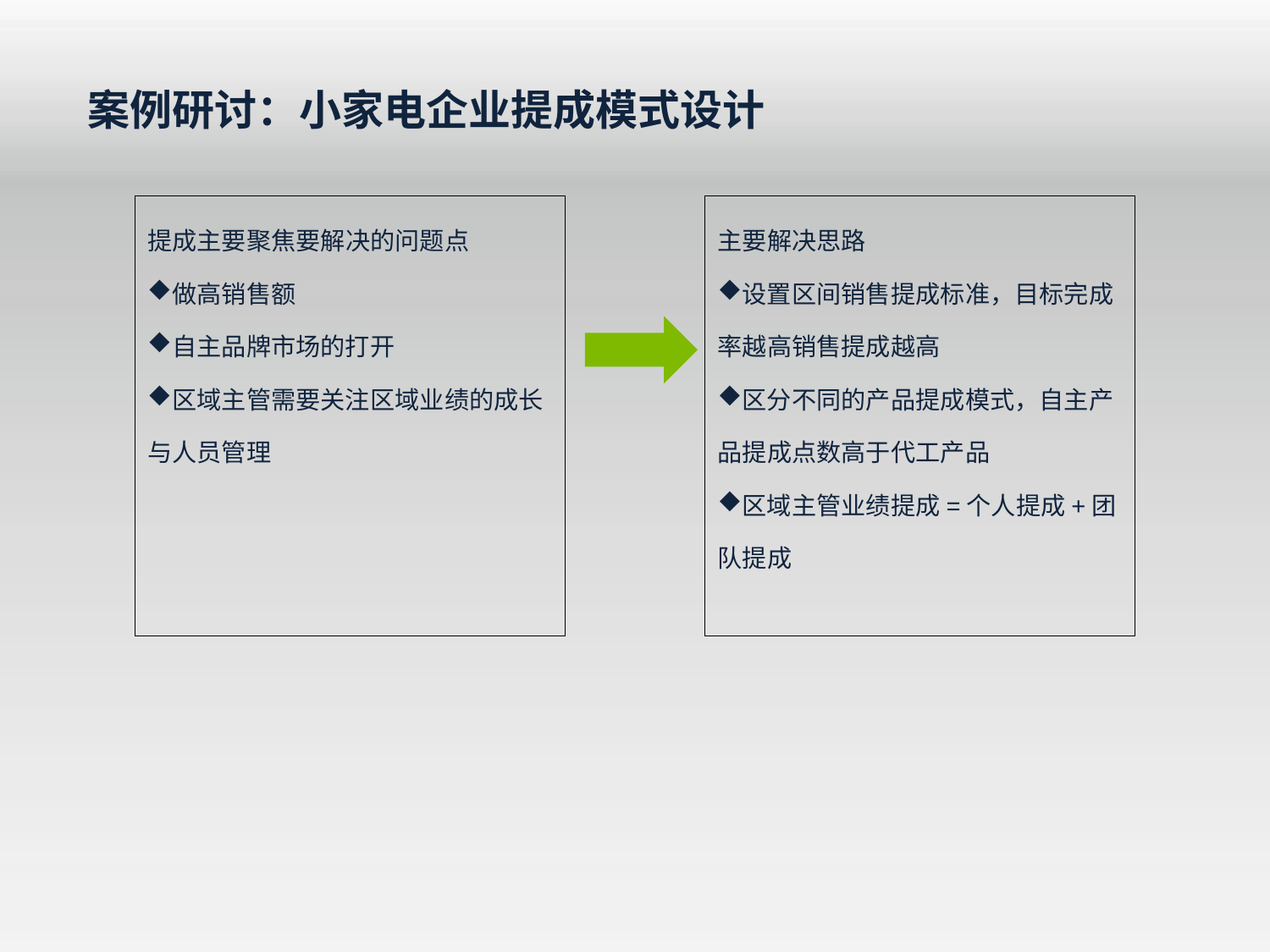

案例研讨：小家电企业提成模式设计
提成主要聚焦要解决的问题点
做高销售额
自主品牌市场的打开
区域主管需要关注区域业绩的成长与人员管理

主要解决思路
设置区间销售提成标准，目标完成率越高销售提成越高
区分不同的产品提成模式，自主产品提成点数高于代工产品
区域主管业绩提成=个人提成+团队提成